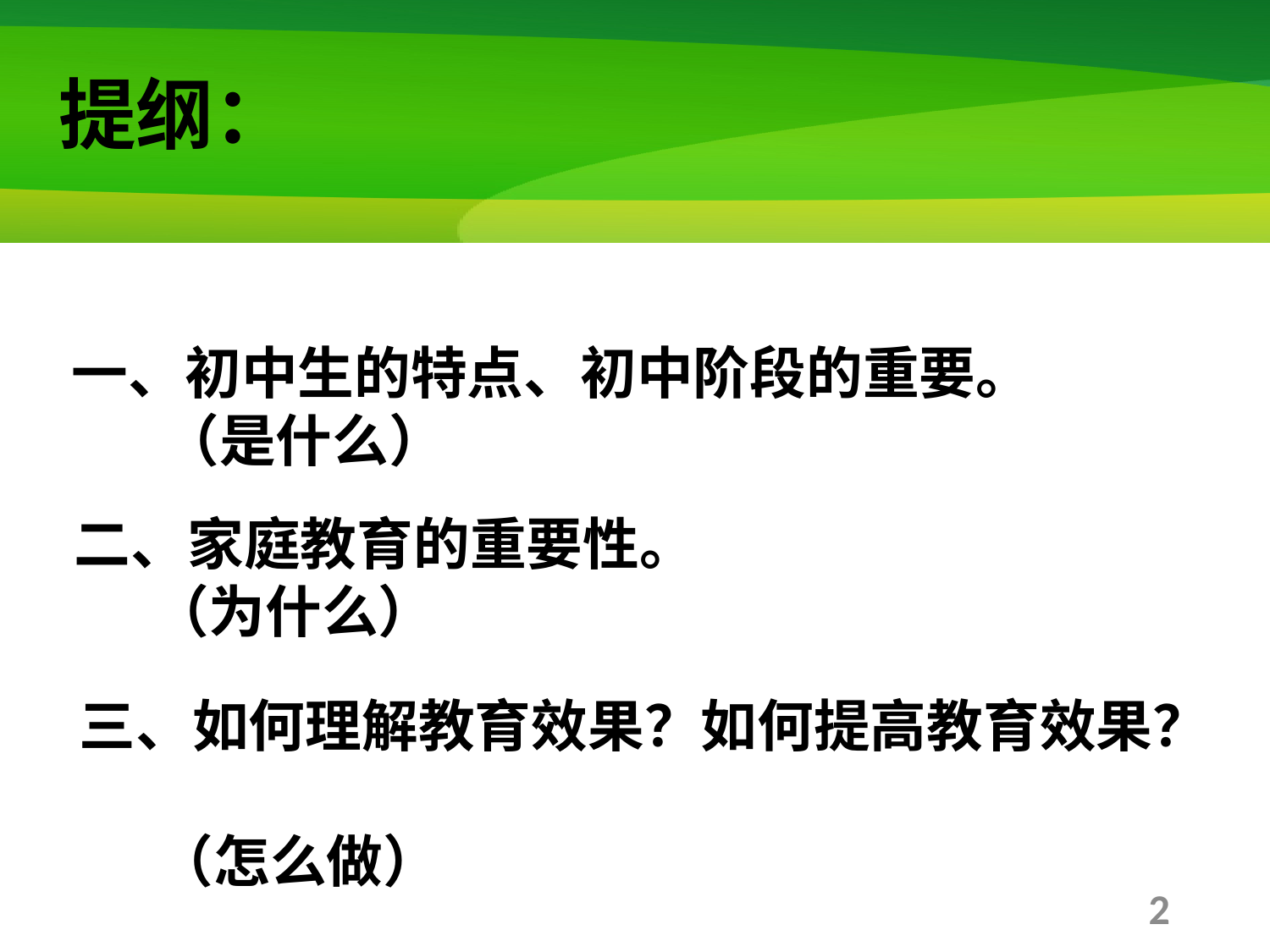

提纲：
一、初中生的特点、初中阶段的重要。
      （是什么）
二、家庭教育的重要性。
     （为什么）
三、如何理解教育效果？如何提高教育效果？
     （怎么做）
2